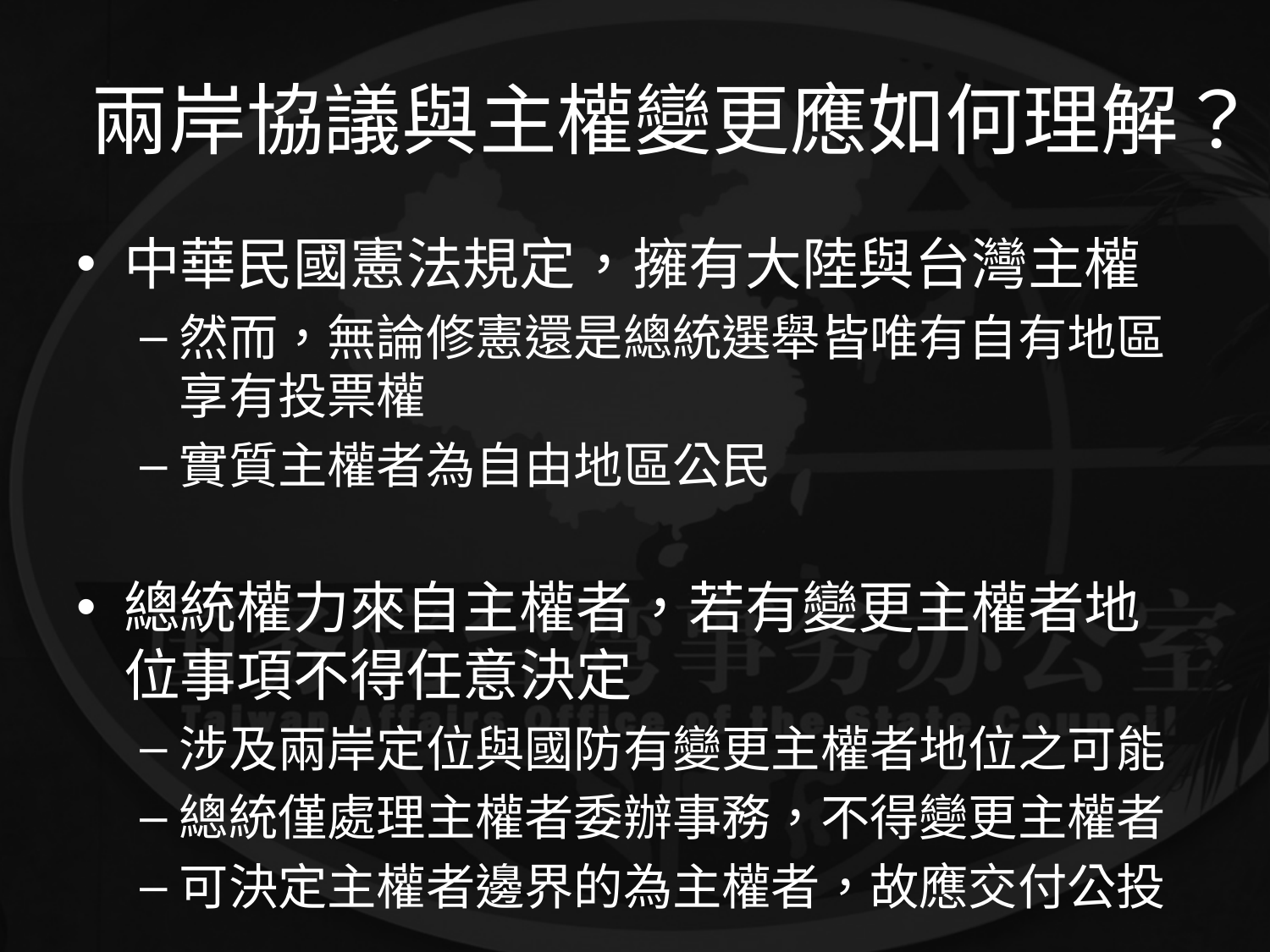

# 兩岸協議與主權變更應如何理解？
中華民國憲法規定，擁有大陸與台灣主權
然而，無論修憲還是總統選舉皆唯有自有地區享有投票權
實質主權者為自由地區公民

總統權力來自主權者，若有變更主權者地位事項不得任意決定
涉及兩岸定位與國防有變更主權者地位之可能
總統僅處理主權者委辦事務，不得變更主權者
可決定主權者邊界的為主權者，故應交付公投